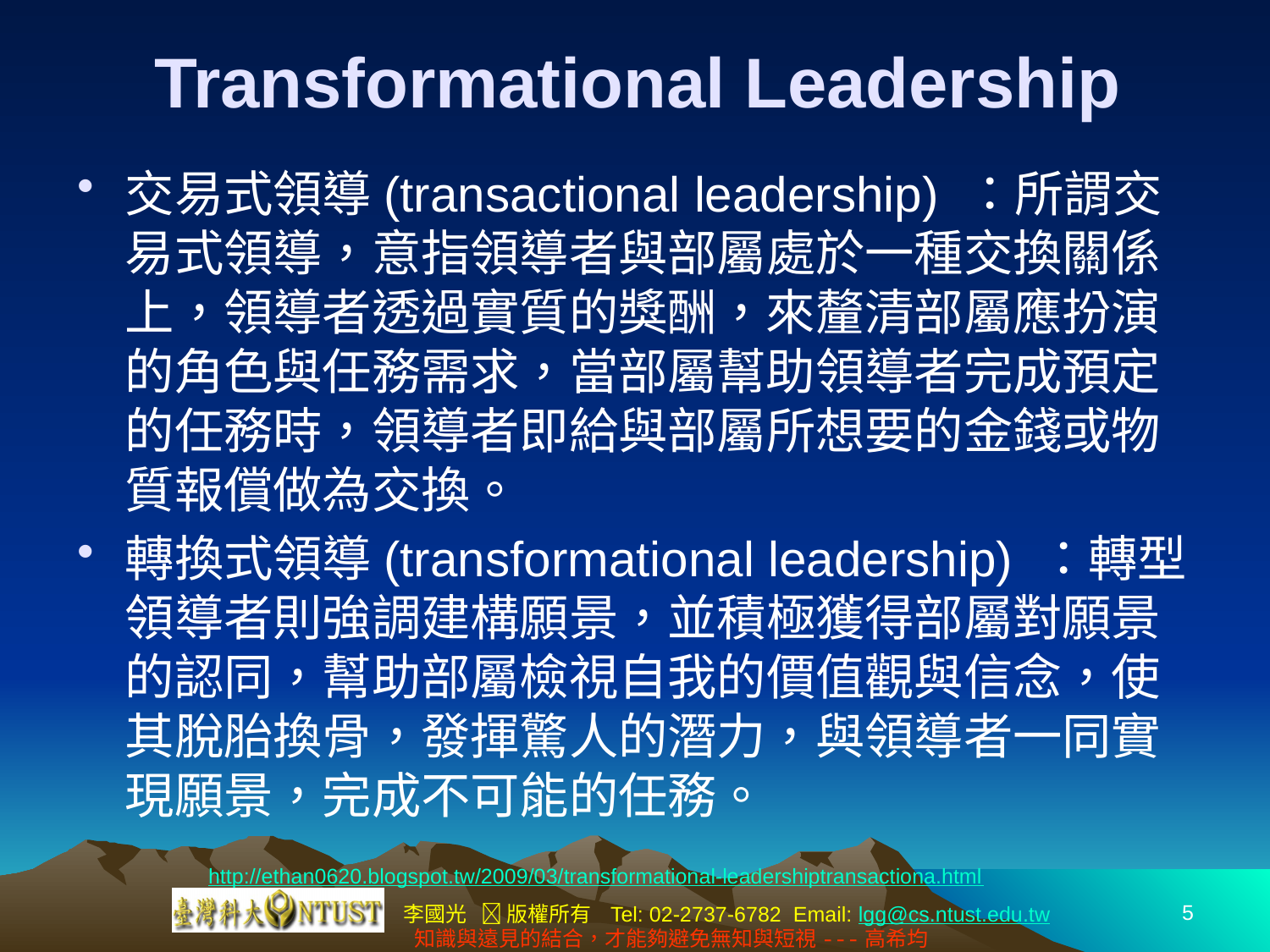

# Transformational Leadership
交易式領導(transactional leadership) ：所謂交易式領導，意指領導者與部屬處於一種交換關係上，領導者透過實質的獎酬，來釐清部屬應扮演的角色與任務需求，當部屬幫助領導者完成預定的任務時，領導者即給與部屬所想要的金錢或物質報償做為交換。
轉換式領導(transformational leadership) ：轉型領導者則強調建構願景，並積極獲得部屬對願景的認同，幫助部屬檢視自我的價值觀與信念，使其脫胎換骨，發揮驚人的潛力，與領導者一同實現願景，完成不可能的任務。
http://ethan0620.blogspot.tw/2009/03/transformational-leadershiptransactiona.html
5